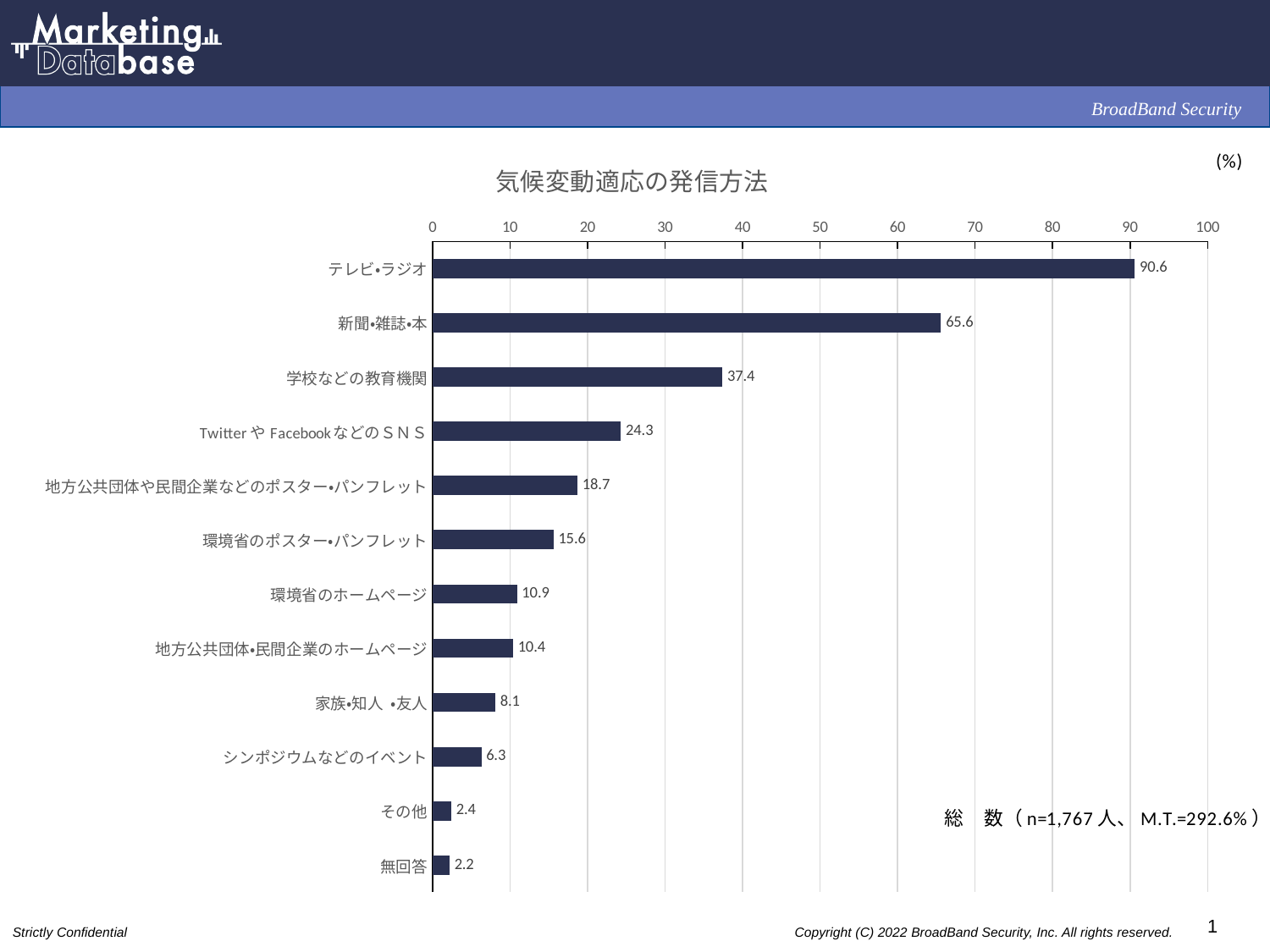

### Chart: 気候変動適応の発信方法

| Category |  |
|---|---|
| テレビ・ラジオ | 90.6 |
| 新聞・雑誌・本 | 65.6 |
| 学校などの教育機関 | 37.4 |
| TwitterやFacebookなどのＳＮＳ | 24.3 |
| 地方公共団体や民間企業などのポスター・パンフレット | 18.7 |
| 環境省のポスター・パンフレット | 15.6 |
| 環境省のホームページ | 10.9 |
| 地方公共団体・民間企業のホームページ | 10.4 |
| 家族・知人  ・友人 | 8.1 |
| シンポジウムなどのイベント | 6.3 |
| その他 | 2.4 |
| 無回答 | 2.2 |